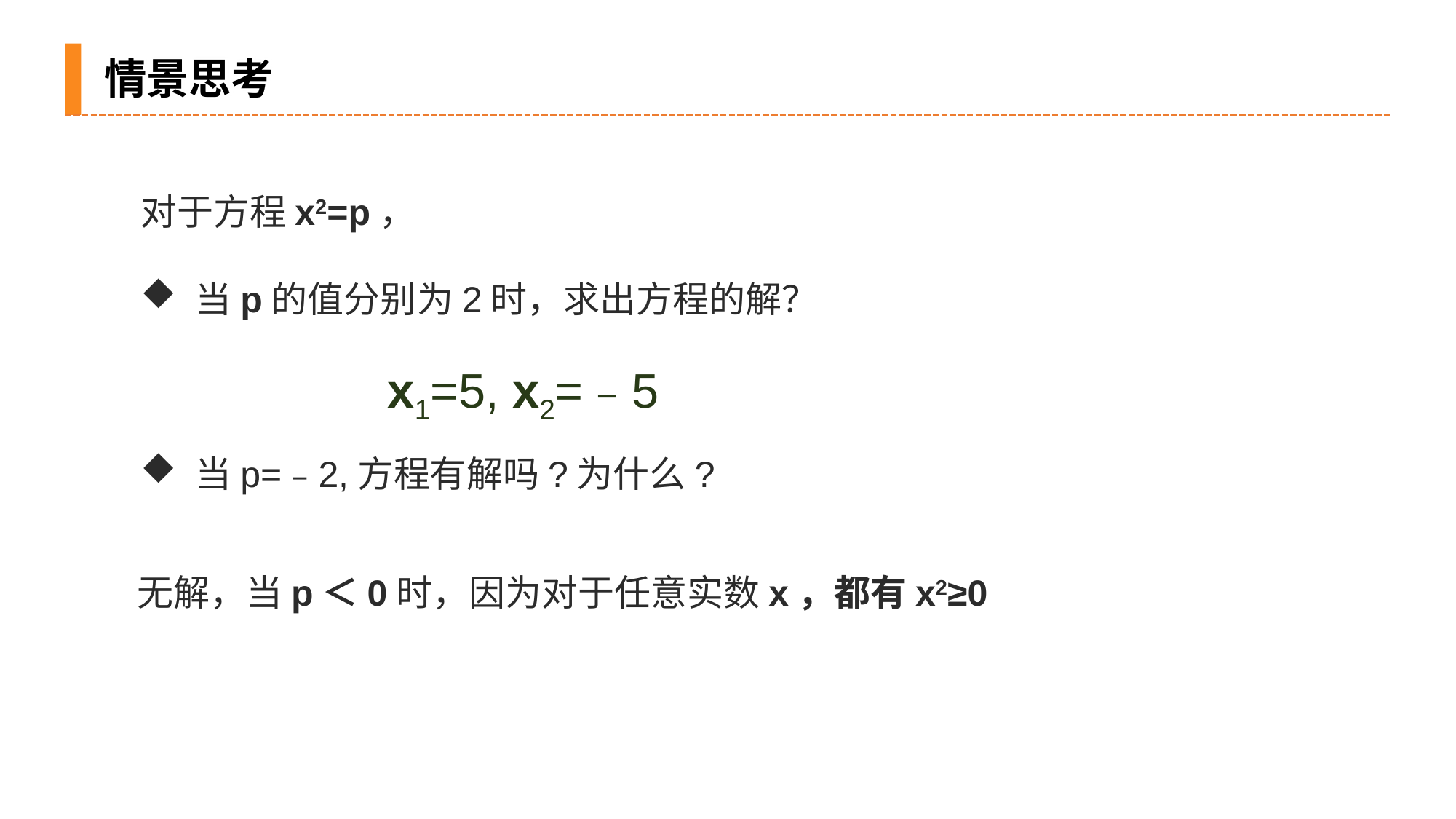

情景思考
对于方程x2=p，
当p的值分别为2时，求出方程的解？

当p=﹣2,方程有解吗?为什么?
x1=5, x2=﹣5
无解，当p＜0时，因为对于任意实数x，都有x2≥0